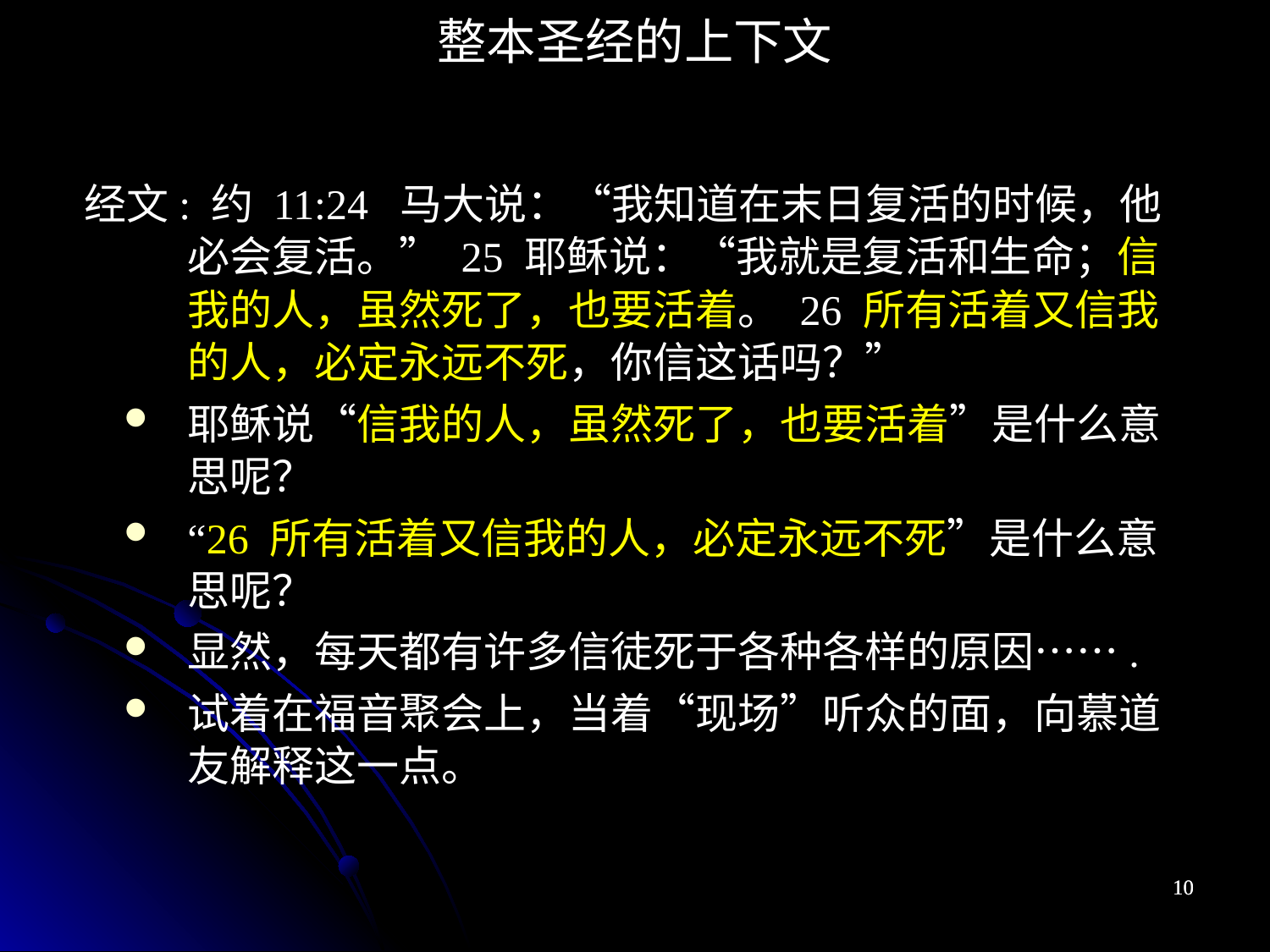

整本圣经的上下文
经文: 约 11:24  马大说：“我知道在末日复活的时候，他必会复活。” 25 耶稣说：“我就是复活和生命；信我的人，虽然死了，也要活着。 26 所有活着又信我的人，必定永远不死，你信这话吗？”
耶稣说“信我的人，虽然死了，也要活着”是什么意思呢？
“26 所有活着又信我的人，必定永远不死”是什么意思呢？
显然，每天都有许多信徒死于各种各样的原因…….
试着在福音聚会上，当着“现场”听众的面，向慕道友解释这一点。
10
10